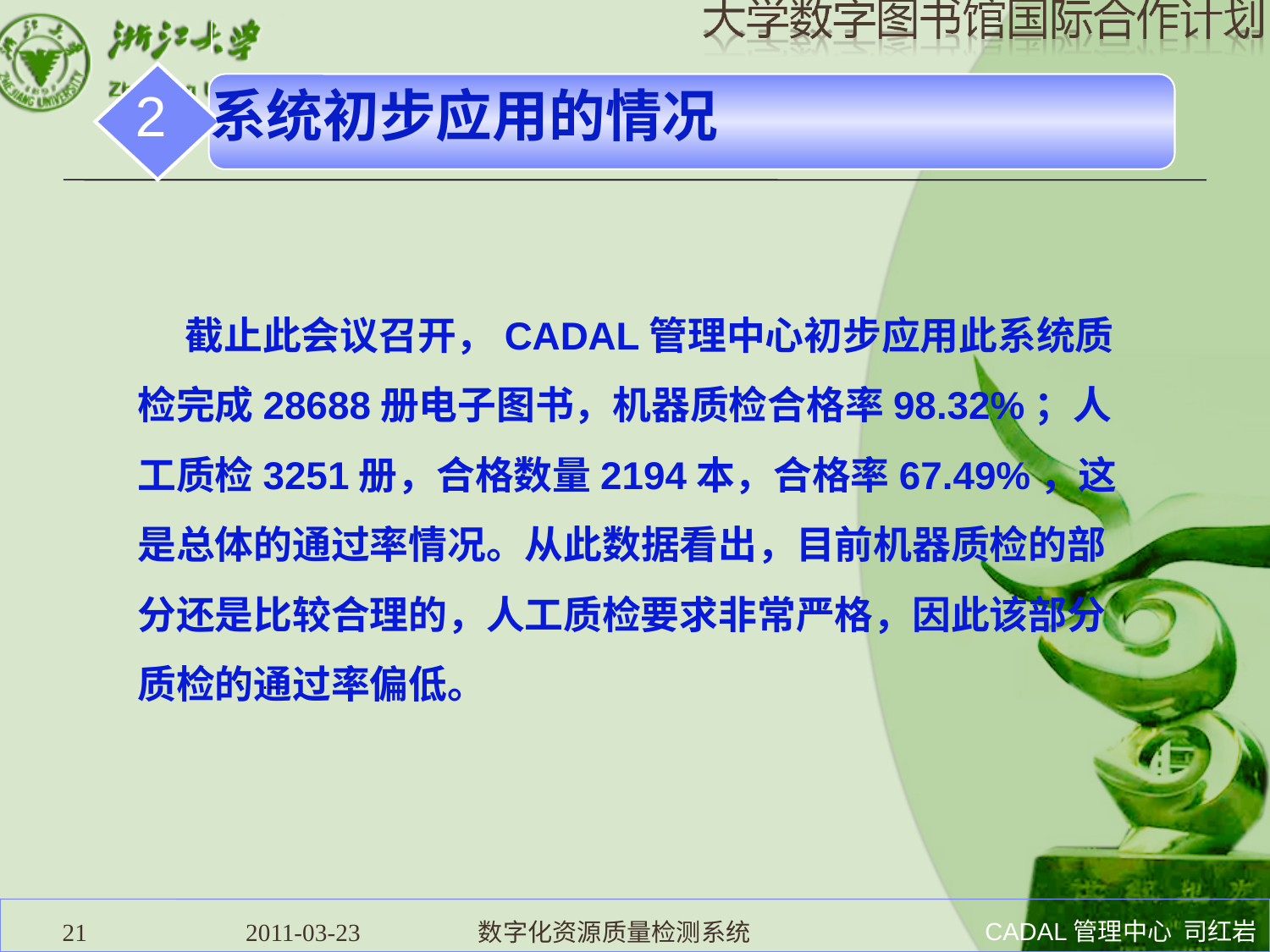

2
系统初步应用的情况

截止此会议召开，CADAL管理中心初步应用此系统质检完成28688册电子图书，机器质检合格率98.32%；人工质检3251册，合格数量2194本，合格率67.49%，这是总体的通过率情况。从此数据看出，目前机器质检的部分还是比较合理的，人工质检要求非常严格，因此该部分质检的通过率偏低。
...
21
2011-03-23                数字化资源质量检测系统